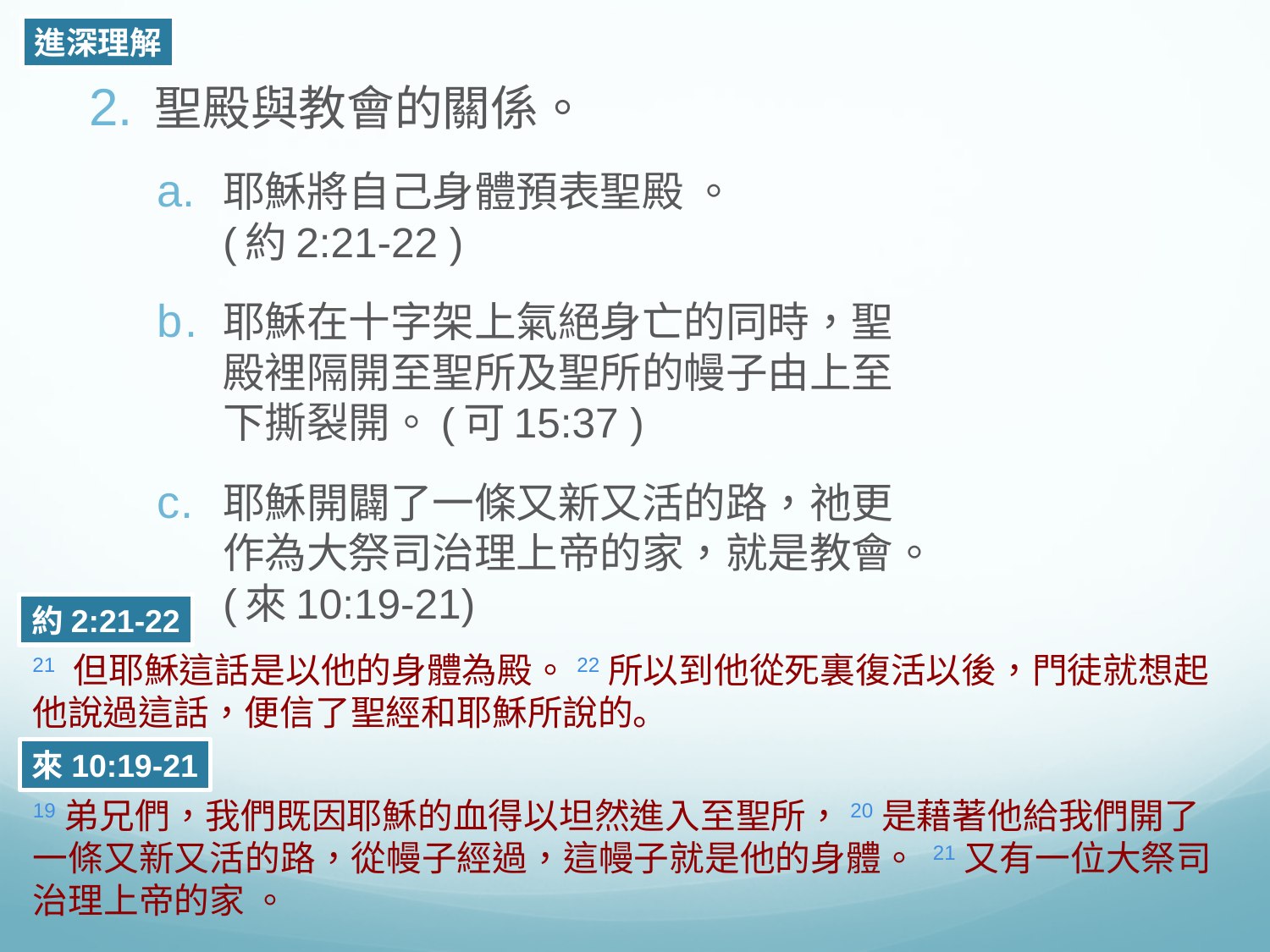

進深理解
聖殿與教會的關係。
耶穌將自己身體預表聖殿 。
(約2:21-22 )
耶穌在十字架上氣絕身亡的同時，聖殿裡隔開至聖所及聖所的幔子由上至下撕裂開。(可15:37 )
耶穌開闢了一條又新又活的路，祂更作為大祭司治理上帝的家，就是教會。(來10:19-21)
約2:21-22
21 但耶穌這話是以他的身體為殿。22所以到他從死裏復活以後，門徒就想起他說過這話，便信了聖經和耶穌所說的。
來10:19-21
19弟兄們，我們既因耶穌的血得以坦然進入至聖所，20是藉著他給我們開了一條又新又活的路，從幔子經過，這幔子就是他的身體。 21又有一位大祭司治理上帝的家 。